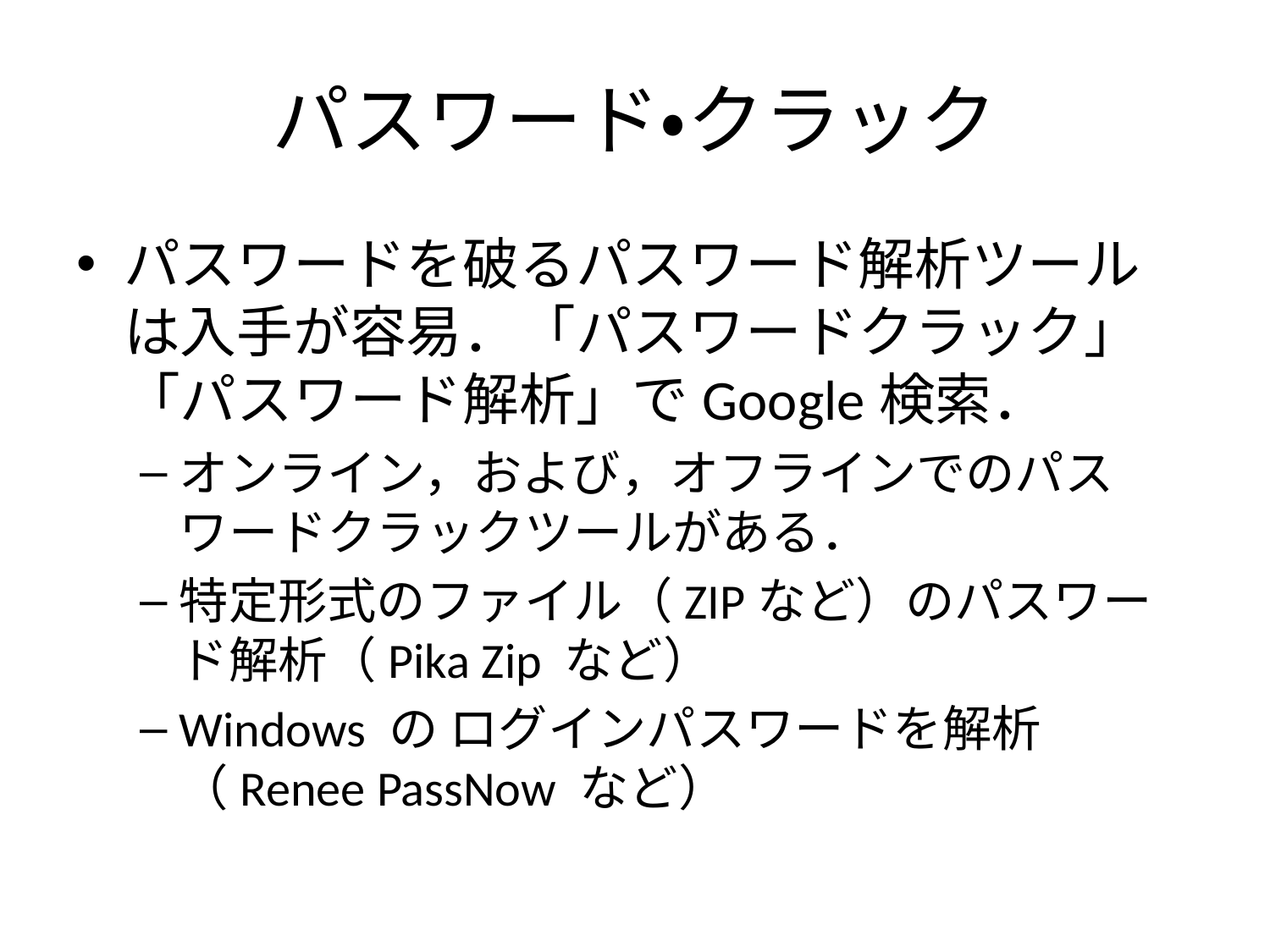

# パスワード・クラック
パスワードを破るパスワード解析ツールは入手が容易．「パスワードクラック」「パスワード解析」でGoogle検索．
オンライン，および，オフラインでのパスワードクラックツールがある．
特定形式のファイル（ZIPなど）のパスワード解析（Pika Zip など）
Windows の ログインパスワードを解析（Renee PassNow など）